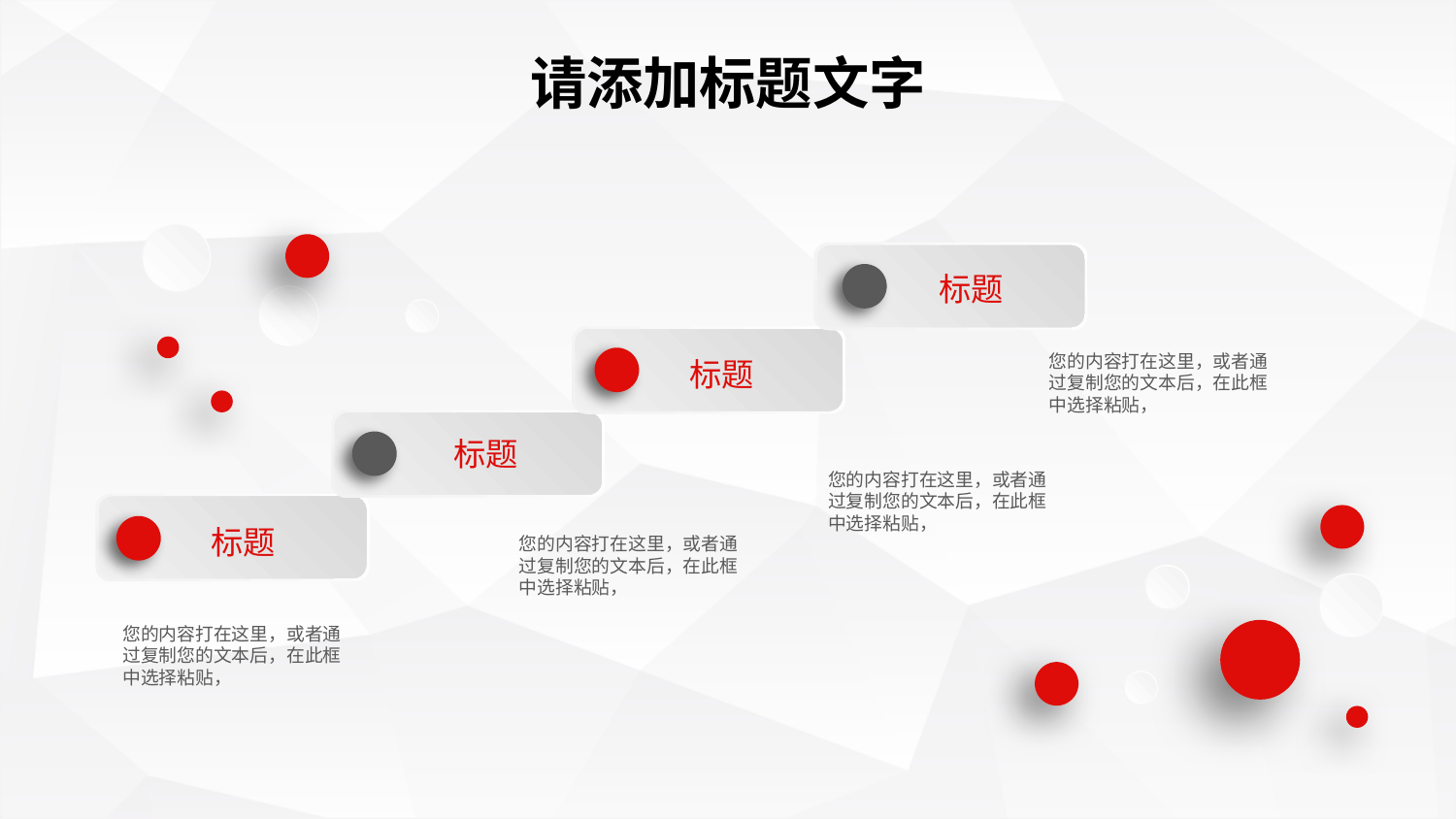

请添加标题文字

标题

您的内容打在这里，或者通过复制您的文本后，在此框中选择粘贴，
标题

标题
您的内容打在这里，或者通过复制您的文本后，在此框中选择粘贴，

标题
您的内容打在这里，或者通过复制您的文本后，在此框中选择粘贴，

您的内容打在这里，或者通过复制您的文本后，在此框中选择粘贴，

延时符